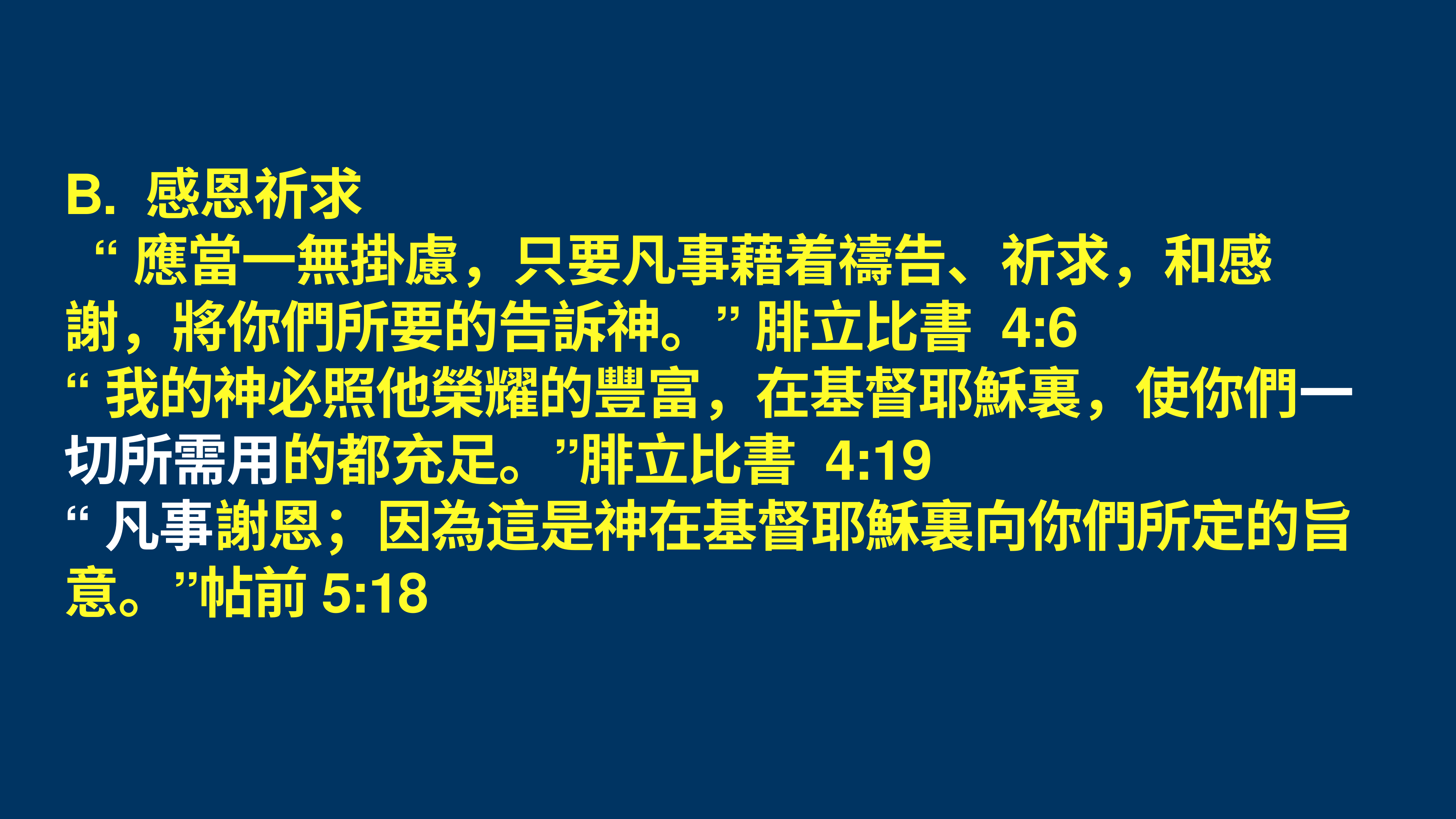

# B. 感恩祈求
  “應當一無掛慮，只要凡事藉着禱告、祈求，和感謝，將你們所要的告訴神。” 腓立比書 4:6
“我的神必照他榮耀的豐富，在基督耶穌裏，使你們一切所需用的都充足。”腓立比書 4:19
“凡事謝恩；因為這是神在基督耶穌裏向你們所定的旨意。”帖前5:18